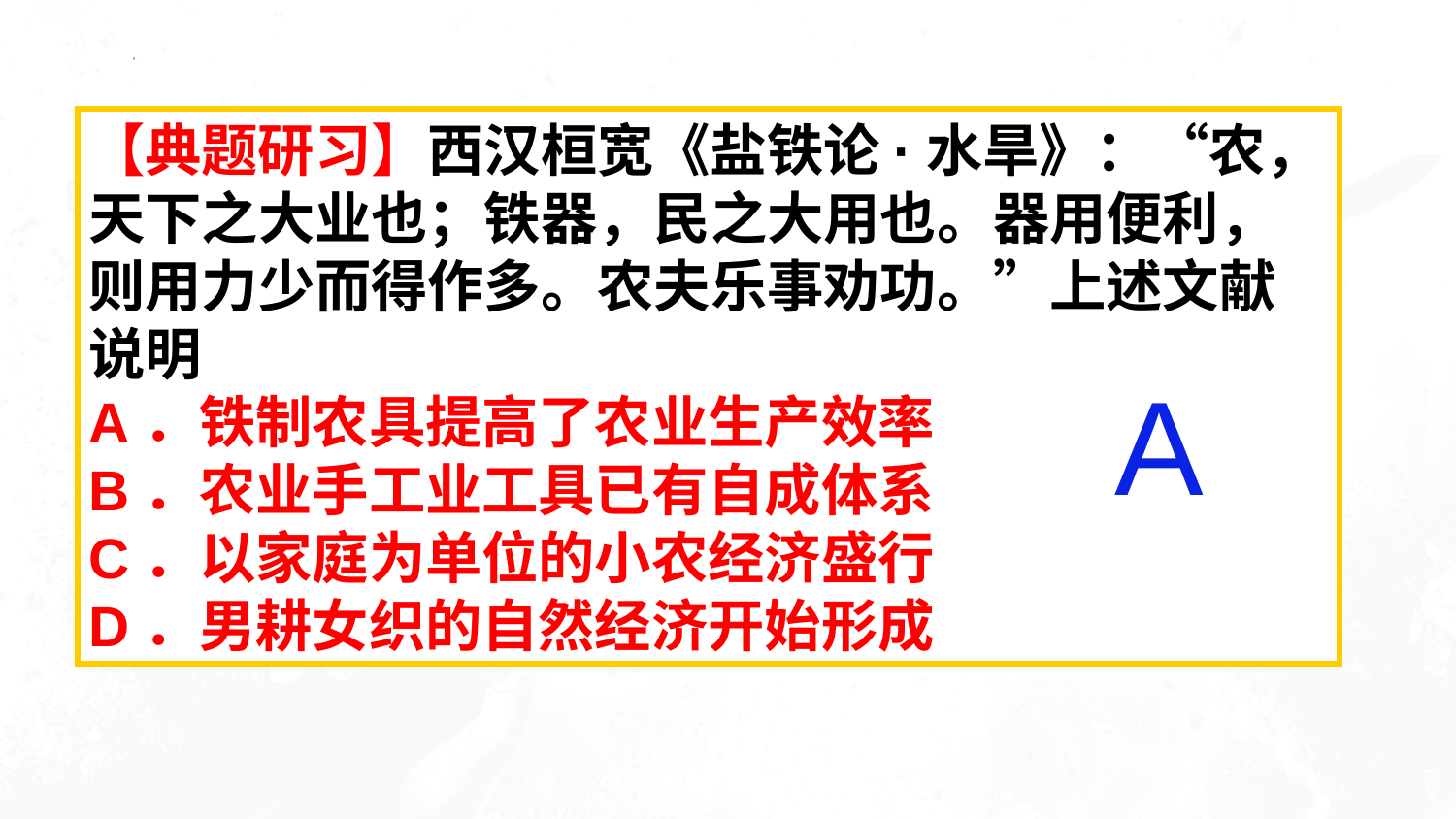

【典题研习】西汉桓宽《盐铁论·水旱》：“农，天下之大业也；铁器，民之大用也。器用便利，则用力少而得作多。农夫乐事劝功。”上述文献说明
A．铁制农具提高了农业生产效率
B．农业手工业工具已有自成体系
C．以家庭为单位的小农经济盛行
D．男耕女织的自然经济开始形成
A